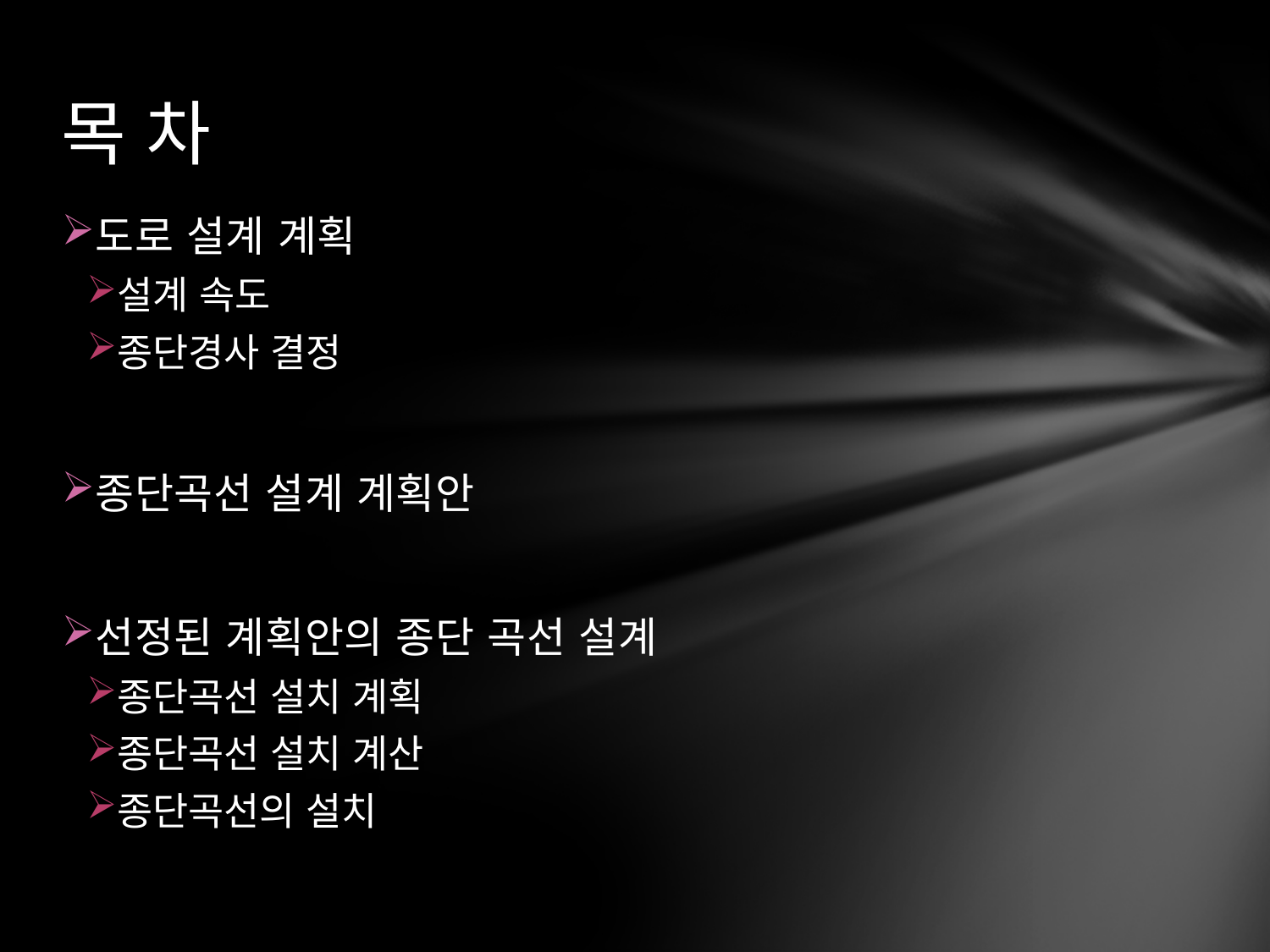

# 목 차
도로 설계 계획
설계 속도
종단경사 결정

종단곡선 설계 계획안

선정된 계획안의 종단 곡선 설계
종단곡선 설치 계획
종단곡선 설치 계산
종단곡선의 설치